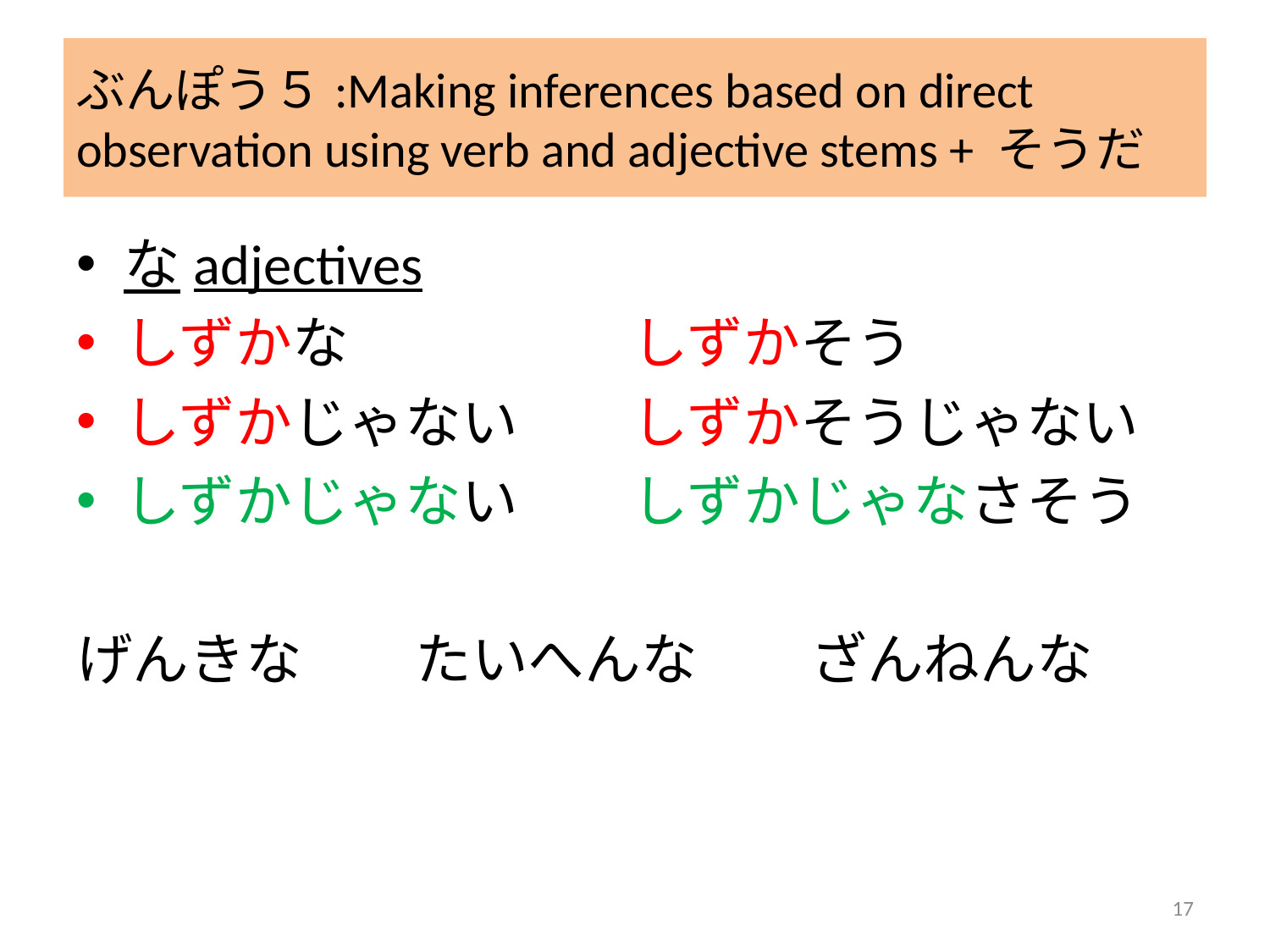

# ぶんぽう５:Making inferences based on direct observation using verb and adjective stems + そうだ
なadjectives
しずかな			しずかそう
しずかじゃない	しずかそうじゃない
しずかじゃない	しずかじゃなさそう

げんきな　　たいへんな　　ざんねんな

17